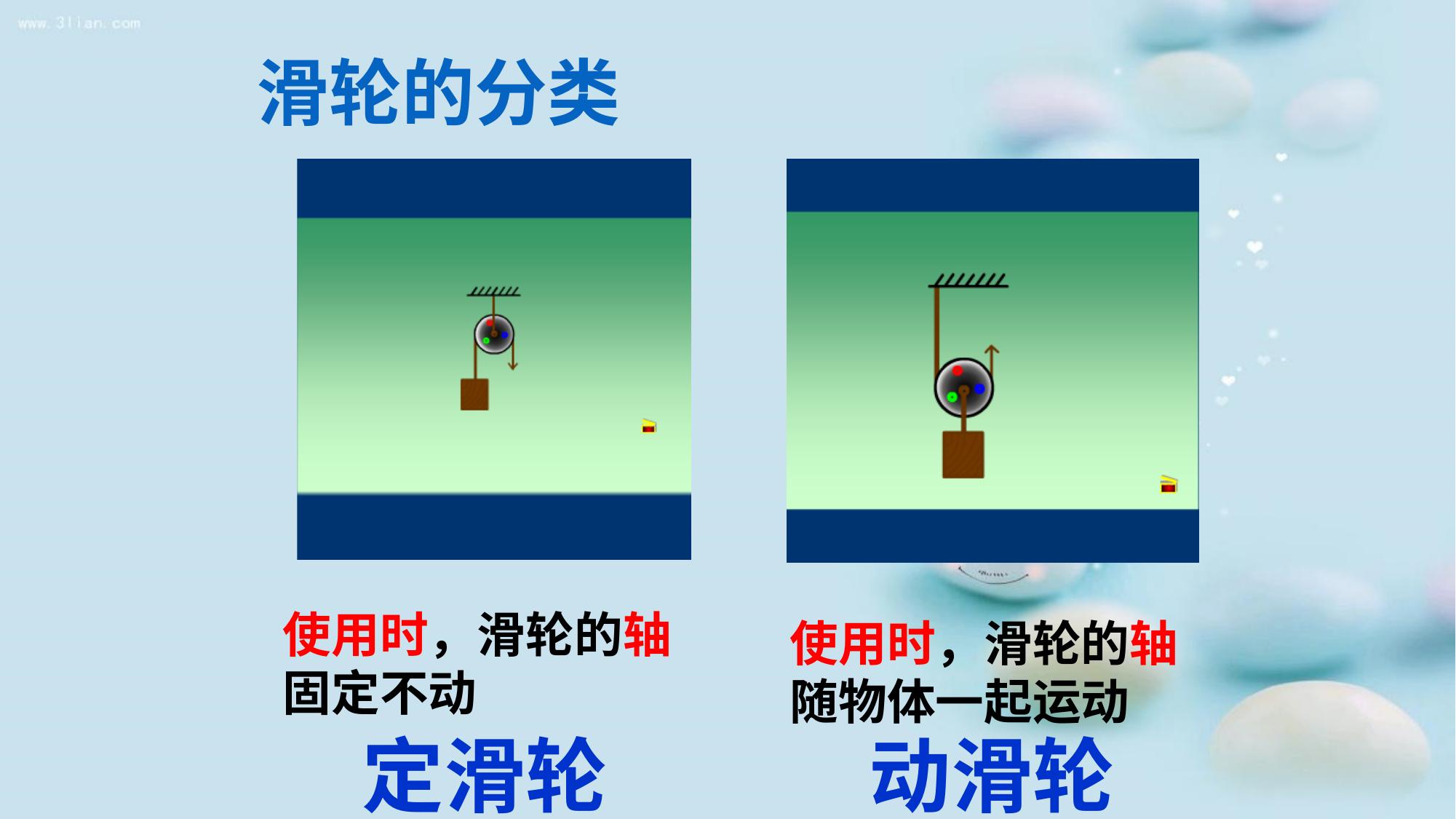

滑轮的分类
使用时，滑轮的轴固定不动
使用时，滑轮的轴随物体一起运动
定滑轮
动滑轮